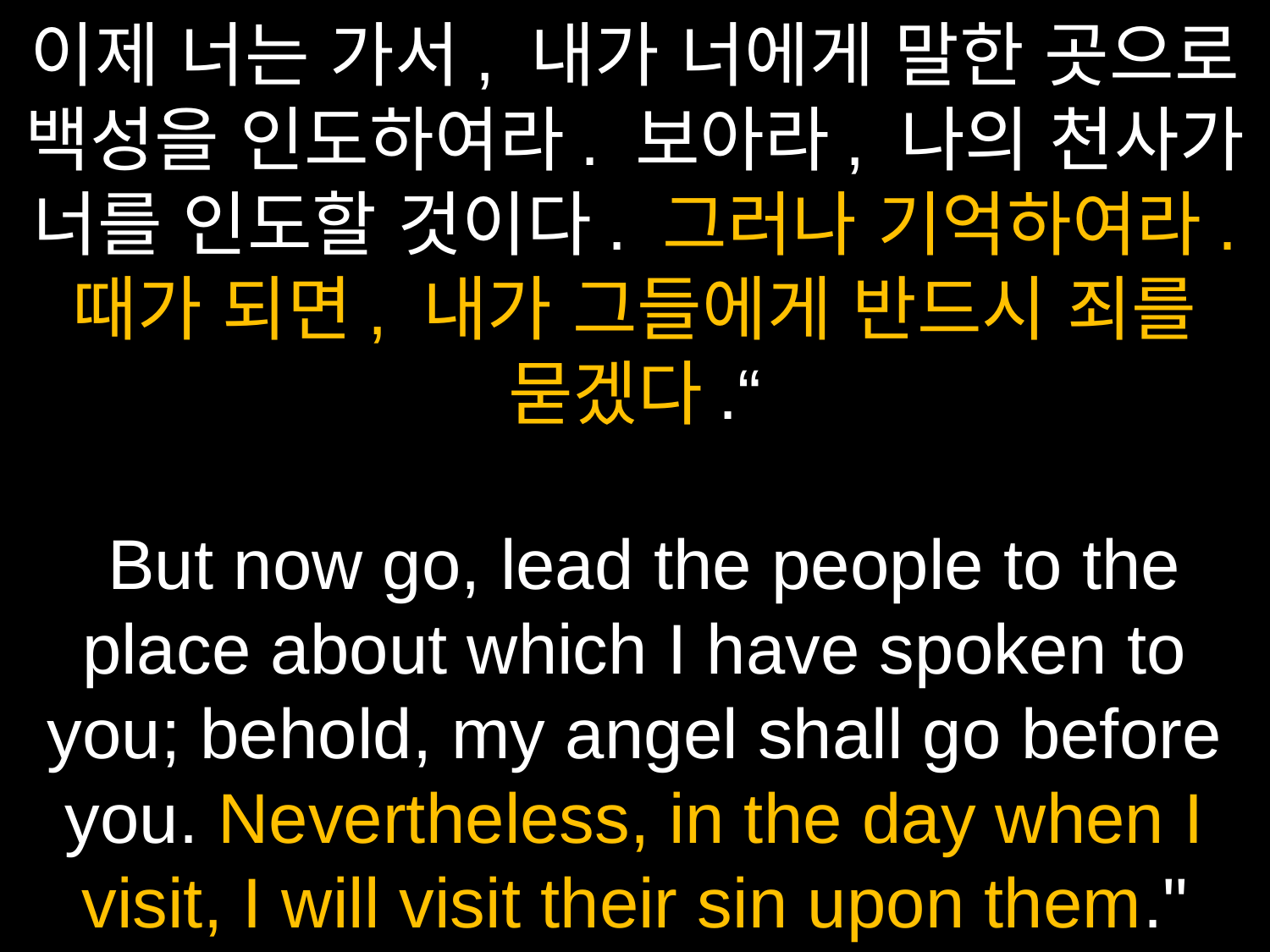

# 이제 너는 가서, 내가 너에게 말한 곳으로 백성을 인도하여라. 보아라, 나의 천사가 너를 인도할 것이다. 그러나 기억하여라. 때가 되면, 내가 그들에게 반드시 죄를 묻겠다.“ But now go, lead the people to the place about which I have spoken to you; behold, my angel shall go before you. Nevertheless, in the day when I visit, I will visit their sin upon them."